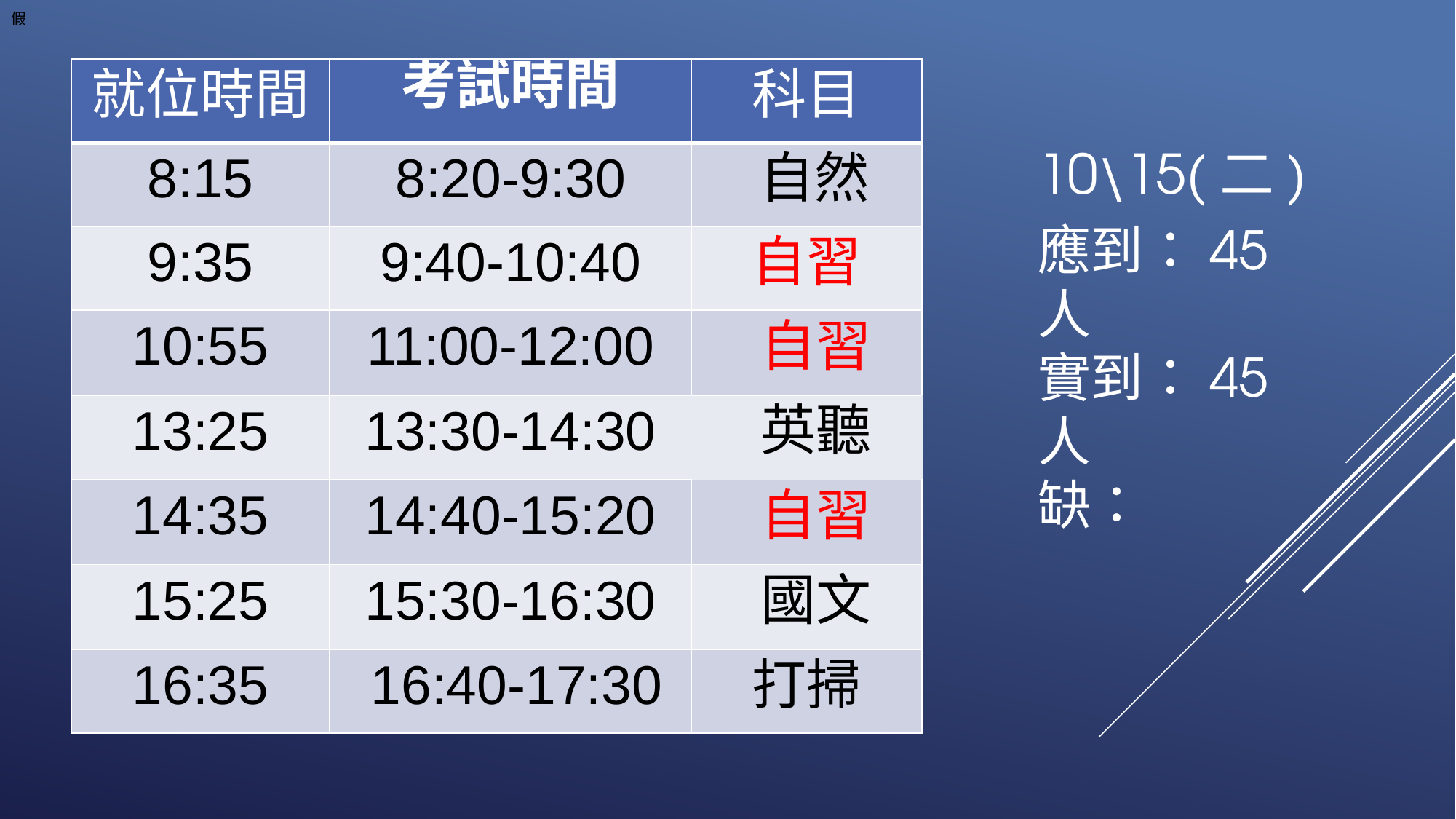

假

| 就位時間 | 考試時間 | 科目 |
| --- | --- | --- |
| 8:15 | 8:20-9:30 | 自然 |
| 9:35 | 9:40-10:40 | 自習 |
| 10:55 | 11:00-12:00 | 自習 |
| 13:25 | 13:30-14:30 | 英聽 |
| 14:35 | 14:40-15:20 | 自習 |
| 15:25 | 15:30-16:30 | 國文 |
| 16:35 | 16:40-17:30 | 打掃 |
10\15(二)
應到：45人
實到：45人
缺：